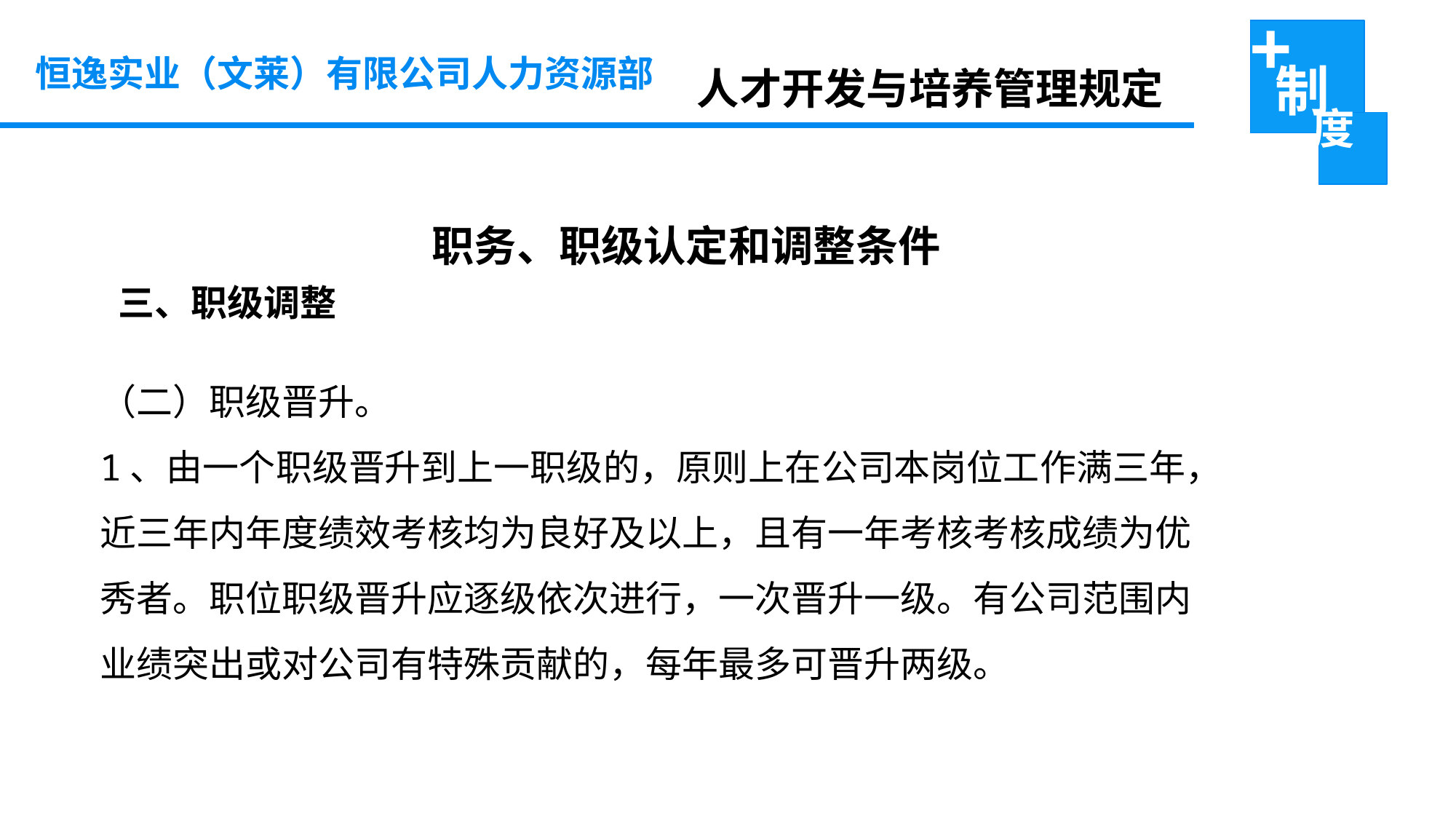

恒逸实业（文莱）有限公司人力资源部
人才开发与培养管理规定
职务、职级认定和调整条件

三、职级调整
（二）职级晋升。
1、由一个职级晋升到上一职级的，原则上在公司本岗位工作满三年，近三年内年度绩效考核均为良好及以上，且有一年考核考核成绩为优秀者。职位职级晋升应逐级依次进行，一次晋升一级。有公司范围内业绩突出或对公司有特殊贡献的，每年最多可晋升两级。